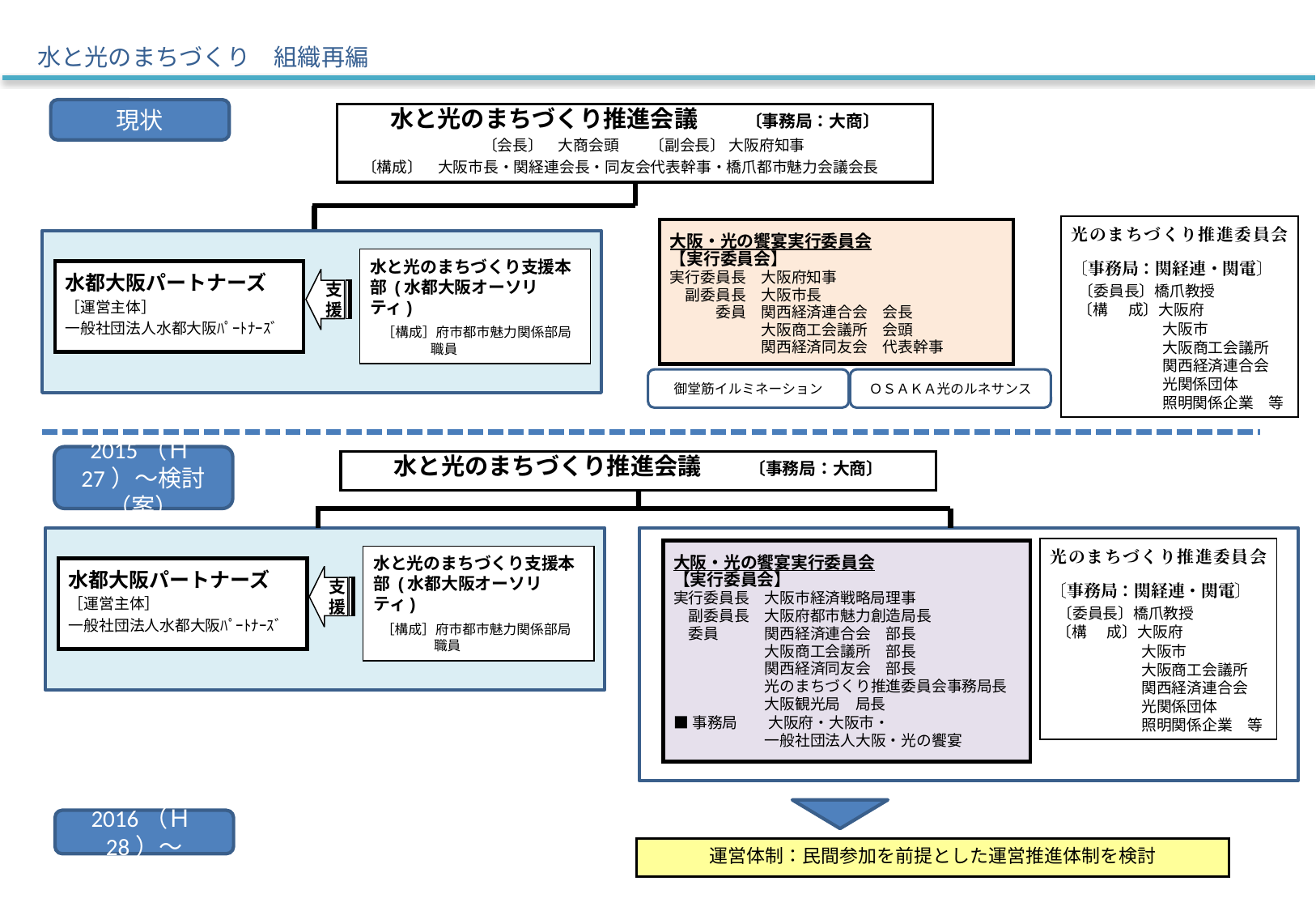

水と光のまちづくり　組織再編
現状
水と光のまちづくり推進会議　　〔事務局：大商〕
　 〔会長〕　大商会頭　　〔副会長〕 大阪府知事
　〔構成〕　大阪市長・関経連会長・同友会代表幹事・橋爪都市魅力会議会長
光のまちづくり推進委員会
〔事務局：関経連・関電〕
 〔委員長〕橋爪教授
 〔構　成〕大阪府
　　　　　　大阪市
　　　　　　大阪商工会議所
　　　　　　関西経済連合会
　　　　　　光関係団体
　　　　　　照明関係企業　等

大阪・光の饗宴実行委員会
【実行委員会】
実行委員長　大阪府知事
　副委員長　大阪市長
　　　委員　関西経済連合会　会長
　　　　　　大阪商工会議所　会頭
　　　　　　関西経済同友会　代表幹事

水と光のまちづくり支援本部 (水都大阪オーソリティ)
  ［構成］府市都市魅力関係部局
　　　  　職員
水都大阪パートナーズ
［運営主体］
一般社団法人水都大阪ﾊﾟｰﾄﾅｰｽﾞ
支援
御堂筋イルミネーション
ＯＳＡＫＡ光のルネサンス
2015（Ｈ27）～検討（案）
水と光のまちづくり推進会議　　〔事務局：大商〕

光のまちづくり推進委員会
〔事務局：関経連・関電〕
 〔委員長〕橋爪教授
 〔構　成〕大阪府
　　　　　　大阪市
　　　　　　大阪商工会議所
　　　　　　関西経済連合会
　　　　　　光関係団体
　　　　　　照明関係企業　等

大阪・光の饗宴実行委員会
【実行委員会】
実行委員長　大阪市経済戦略局理事
　副委員長　大阪府都市魅力創造局長
　委員　　　関西経済連合会　部長
　　　　　　大阪商工会議所　部長
　　　　　　関西経済同友会　部長
　　　　　　光のまちづくり推進委員会事務局長
　　　　　　大阪観光局　局長
■事務局　　大阪府・大阪市・
　　　　　　一般社団法人大阪・光の饗宴
水と光のまちづくり支援本部 (水都大阪オーソリティ)
 ［構成］府市都市魅力関係部局
　　　  　職員
水都大阪パートナーズ
［運営主体］
一般社団法人水都大阪ﾊﾟｰﾄﾅｰｽﾞ
支援

2016（Ｈ28）～
運営体制：民間参加を前提とした運営推進体制を検討